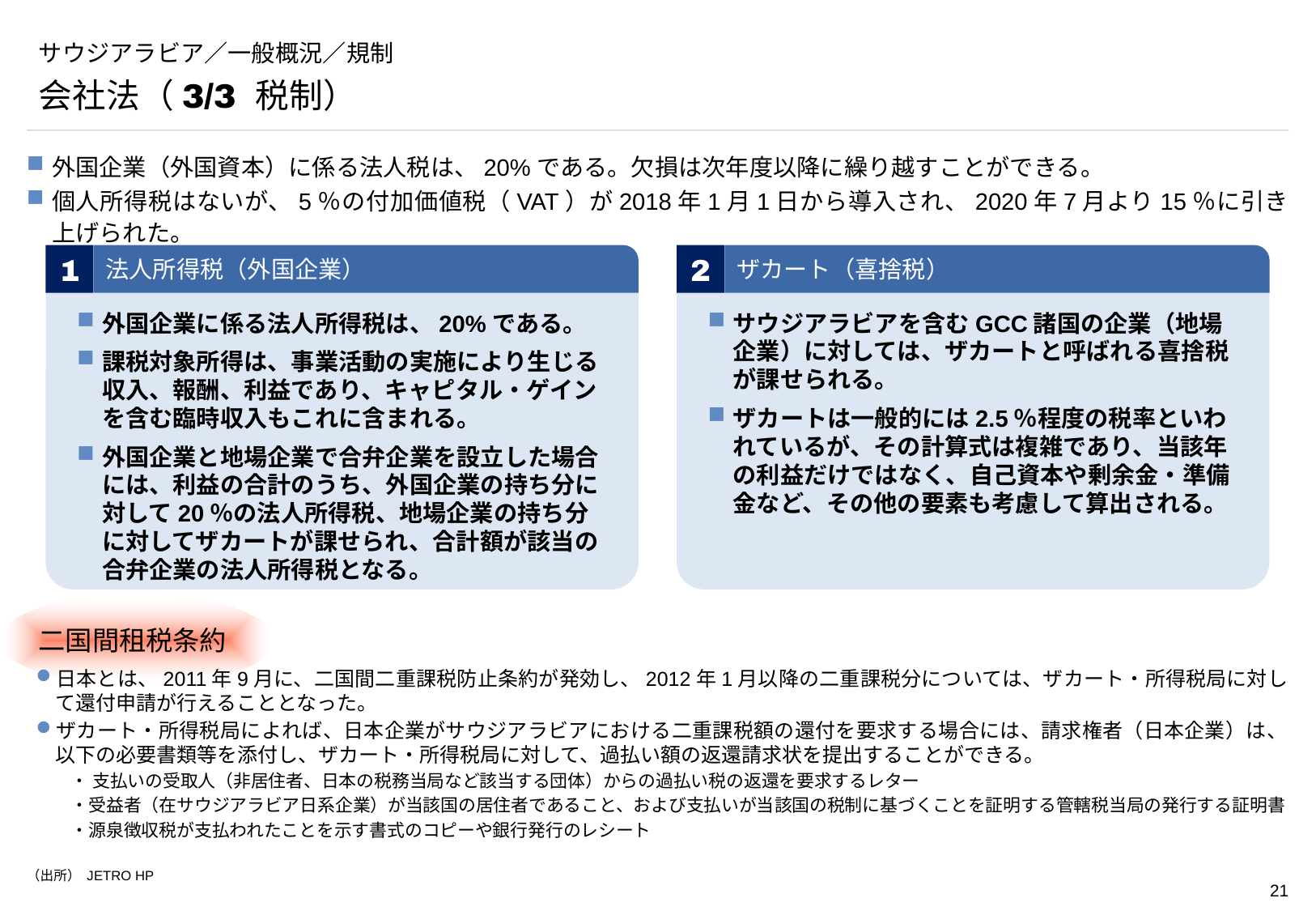

# サウジアラビア／一般概況／規制
会社法（3/3 税制）
外国企業（外国資本）に係る法人税は、20%である。欠損は次年度以降に繰り越すことができる。
個人所得税はないが、5％の付加価値税（VAT）が2018年1月1日から導入され、2020年7月より15％に引き上げられた。
1
法人所得税（外国企業）
2
ザカート（喜捨税）

外国企業に係る法人所得税は、20%である。
課税対象所得は、事業活動の実施により生じる収入、報酬、利益であり、キャピタル・ゲインを含む臨時収入もこれに含まれる。
外国企業と地場企業で合弁企業を設立した場合には、利益の合計のうち、外国企業の持ち分に対して20％の法人所得税、地場企業の持ち分に対してザカートが課せられ、合計額が該当の合弁企業の法人所得税となる。
サウジアラビアを含むGCC諸国の企業（地場企業）に対しては、ザカートと呼ばれる喜捨税が課せられる。
ザカートは一般的には2.5％程度の税率といわれているが、その計算式は複雑であり、当該年の利益だけではなく、自己資本や剰余金・準備金など、その他の要素も考慮して算出される。
二国間租税条約

日本とは、2011年9月に、二国間二重課税防止条約が発効し、2012年1月以降の二重課税分については、ザカート・所得税局に対して還付申請が行えることとなった。
ザカート・所得税局によれば、日本企業がサウジアラビアにおける二重課税額の還付を要求する場合には、請求権者（日本企業）は、以下の必要書類等を添付し、ザカート・所得税局に対して、過払い額の返還請求状を提出することができる。
　　・ 支払いの受取人（非居住者、日本の税務当局など該当する団体）からの過払い税の返還を要求するレター
　　・受益者（在サウジアラビア日系企業）が当該国の居住者であること、および支払いが当該国の税制に基づくことを証明する管轄税当局の発行する証明書
　　・源泉徴収税が支払われたことを示す書式のコピーや銀行発行のレシート
（出所） JETRO HP